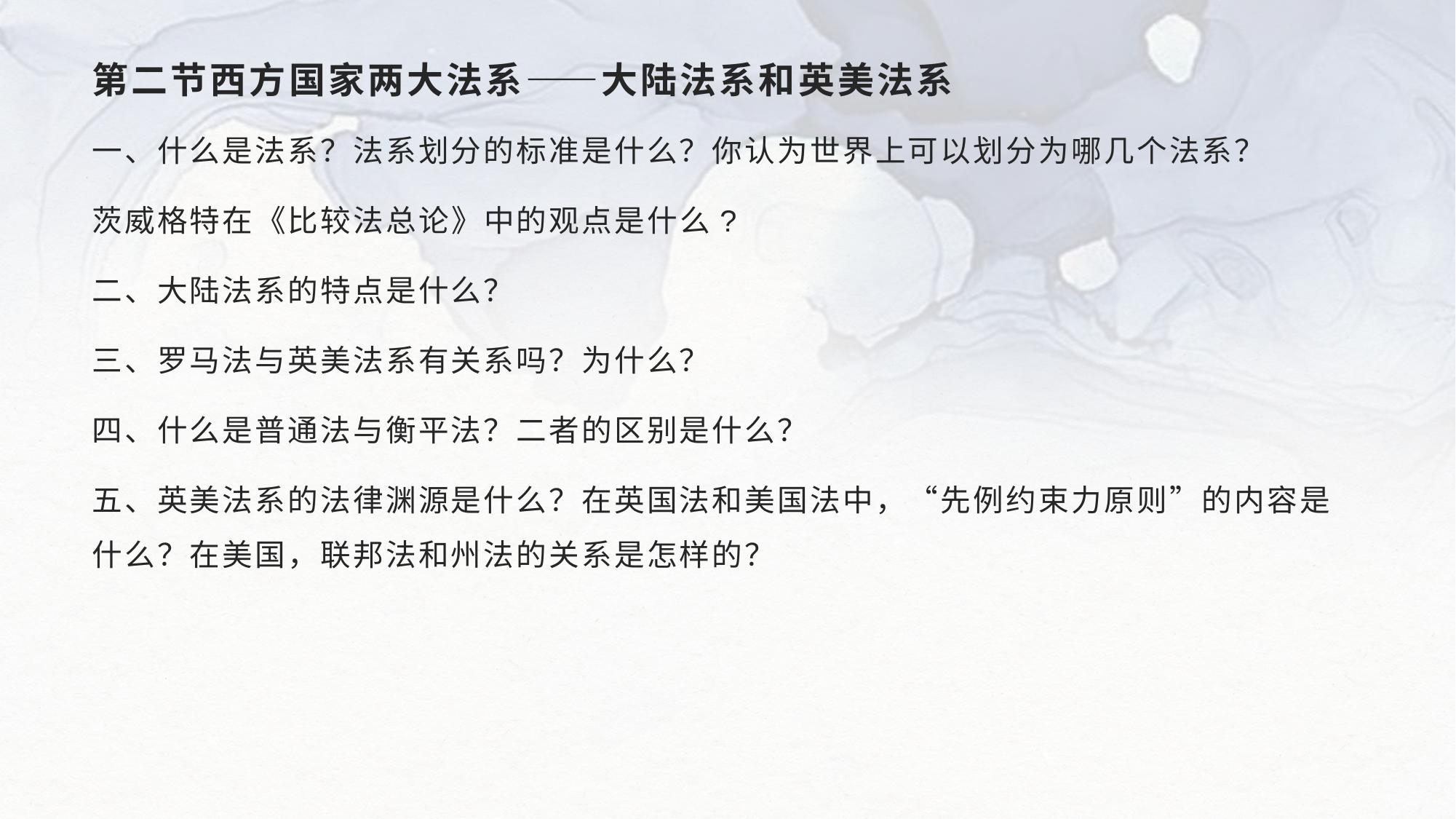

# 第二节西方国家两大法系——大陆法系和英美法系
一、什么是法系？法系划分的标准是什么？你认为世界上可以划分为哪几个法系？
茨威格特在《比较法总论》中的观点是什么?
二、大陆法系的特点是什么？
三、罗马法与英美法系有关系吗？为什么？
四、什么是普通法与衡平法？二者的区别是什么？
五、英美法系的法律渊源是什么？在英国法和美国法中，“先例约束力原则”的内容是什么？在美国，联邦法和州法的关系是怎样的？